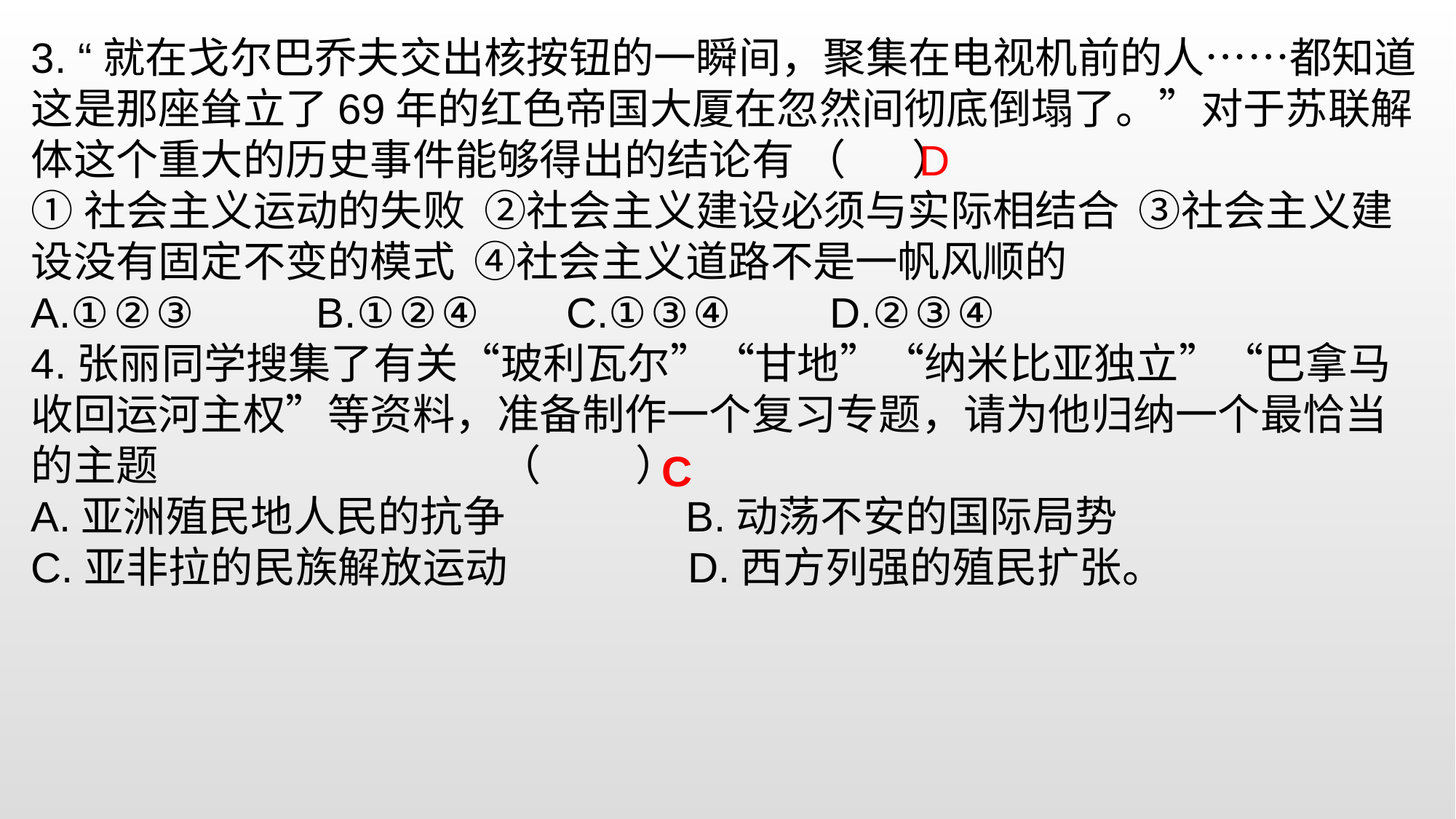

3. “就在戈尔巴乔夫交出核按钮的一瞬间，聚集在电视机前的人……都知道这是那座耸立了69年的红色帝国大厦在忽然间彻底倒塌了。”对于苏联解体这个重大的历史事件能够得出的结论有 （       ）
①社会主义运动的失败  ②社会主义建设必须与实际相结合  ③社会主义建设没有固定不变的模式  ④社会主义道路不是一帆风顺的
A.①②③          B.①②④       C.①③④        D.②③④
4.张丽同学搜集了有关“玻利瓦尔”“甘地”“纳米比亚独立”“巴拿马收回运河主权”等资料，准备制作一个复习专题，请为他归纳一个最恰当的主题                                    （          ）
A.亚洲殖民地人民的抗争                  B.动荡不安的国际局势
C.亚非拉的民族解放运动                  D.西方列强的殖民扩张。
D
C